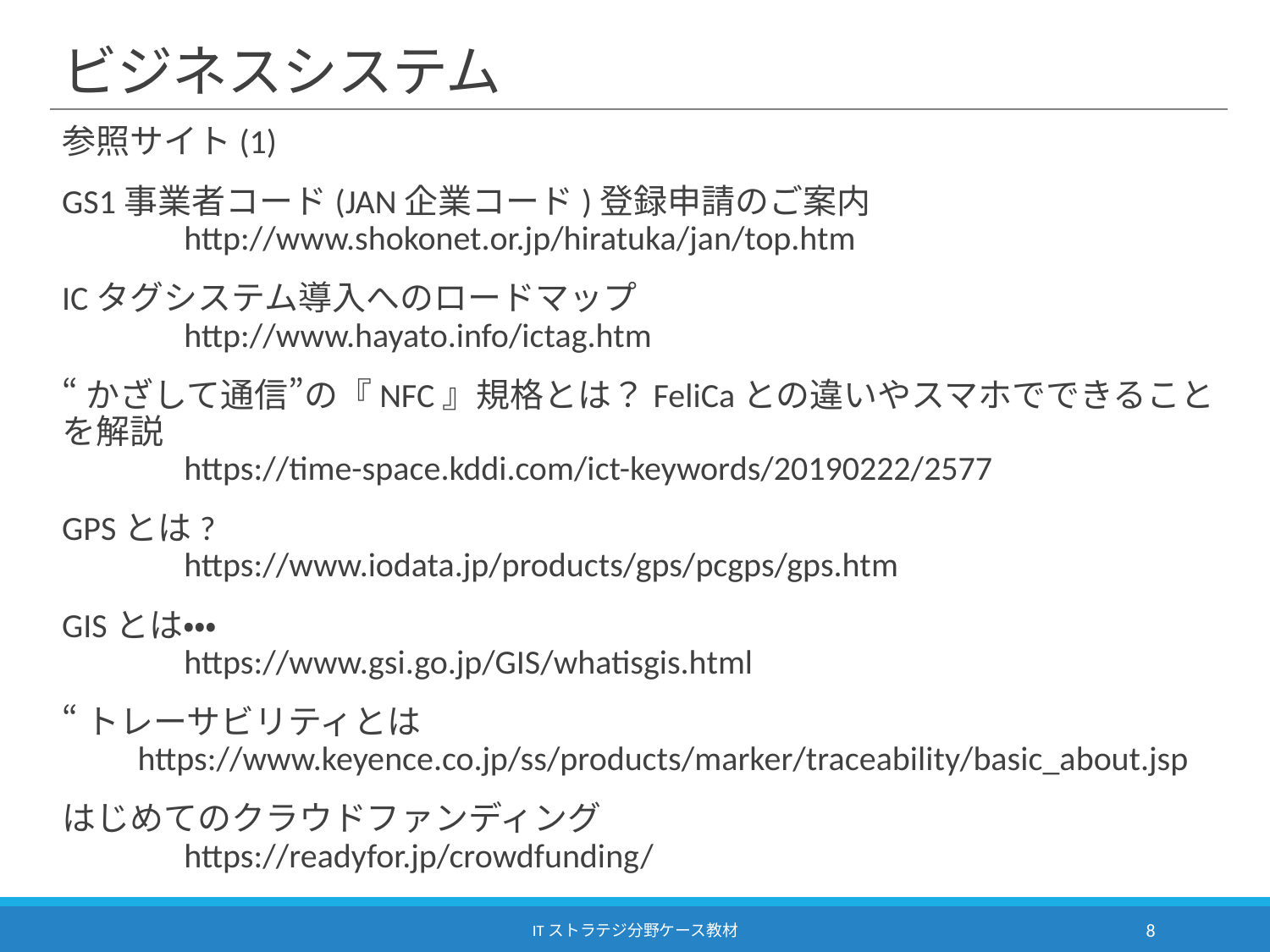

# ビジネスシステム
参照サイト(1)
GS1事業者コード(JAN企業コード)登録申請のご案内
	http://www.shokonet.or.jp/hiratuka/jan/top.htm
ICタグシステム導入へのロードマップ
	http://www.hayato.info/ictag.htm
“かざして通信”の『NFC』規格とは？FeliCaとの違いやスマホでできることを解説
	https://time-space.kddi.com/ict-keywords/20190222/2577
GPSとは?
	https://www.iodata.jp/products/gps/pcgps/gps.htm
GISとは・・・
	https://www.gsi.go.jp/GIS/whatisgis.html
“トレーサビリティとは
　　https://www.keyence.co.jp/ss/products/marker/traceability/basic_about.jsp
はじめてのクラウドファンディング
	https://readyfor.jp/crowdfunding/

ITストラテジ分野ケース教材
8